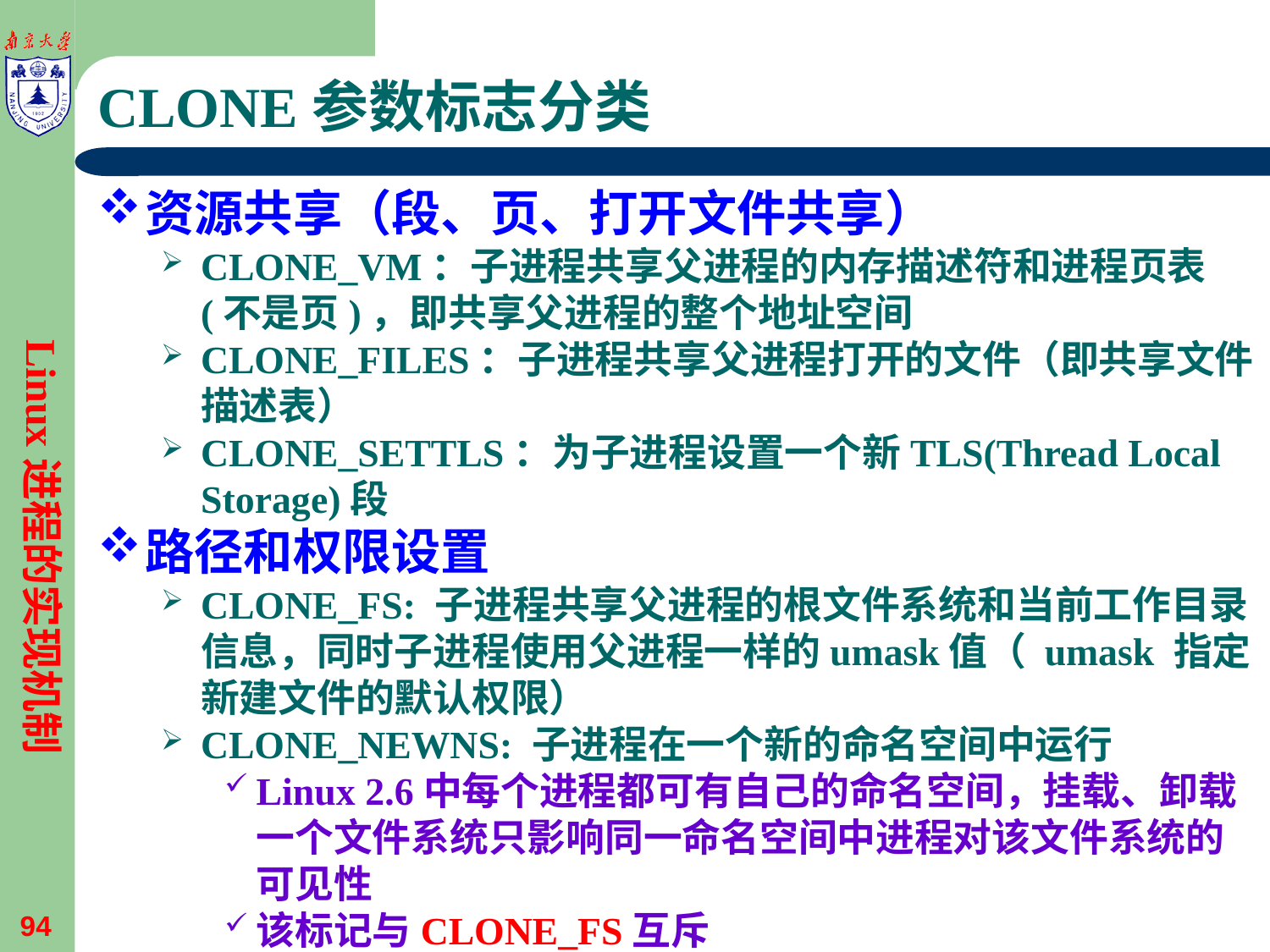

# CLONE参数标志分类
资源共享（段、页、打开文件共享）
CLONE_VM：子进程共享父进程的内存描述符和进程页表(不是页)，即共享父进程的整个地址空间
CLONE_FILES：子进程共享父进程打开的文件（即共享文件描述表）
CLONE_SETTLS：为子进程设置一个新TLS(Thread Local Storage)段
路径和权限设置
CLONE_FS: 子进程共享父进程的根文件系统和当前工作目录信息，同时子进程使用父进程一样的umask值（ umask 指定新建文件的默认权限）
CLONE_NEWNS: 子进程在一个新的命名空间中运行
Linux 2.6中每个进程都可有自己的命名空间，挂载、卸载一个文件系统只影响同一命名空间中进程对该文件系统的可见性
该标记与CLONE_FS互斥
Linux进程的实现机制
94